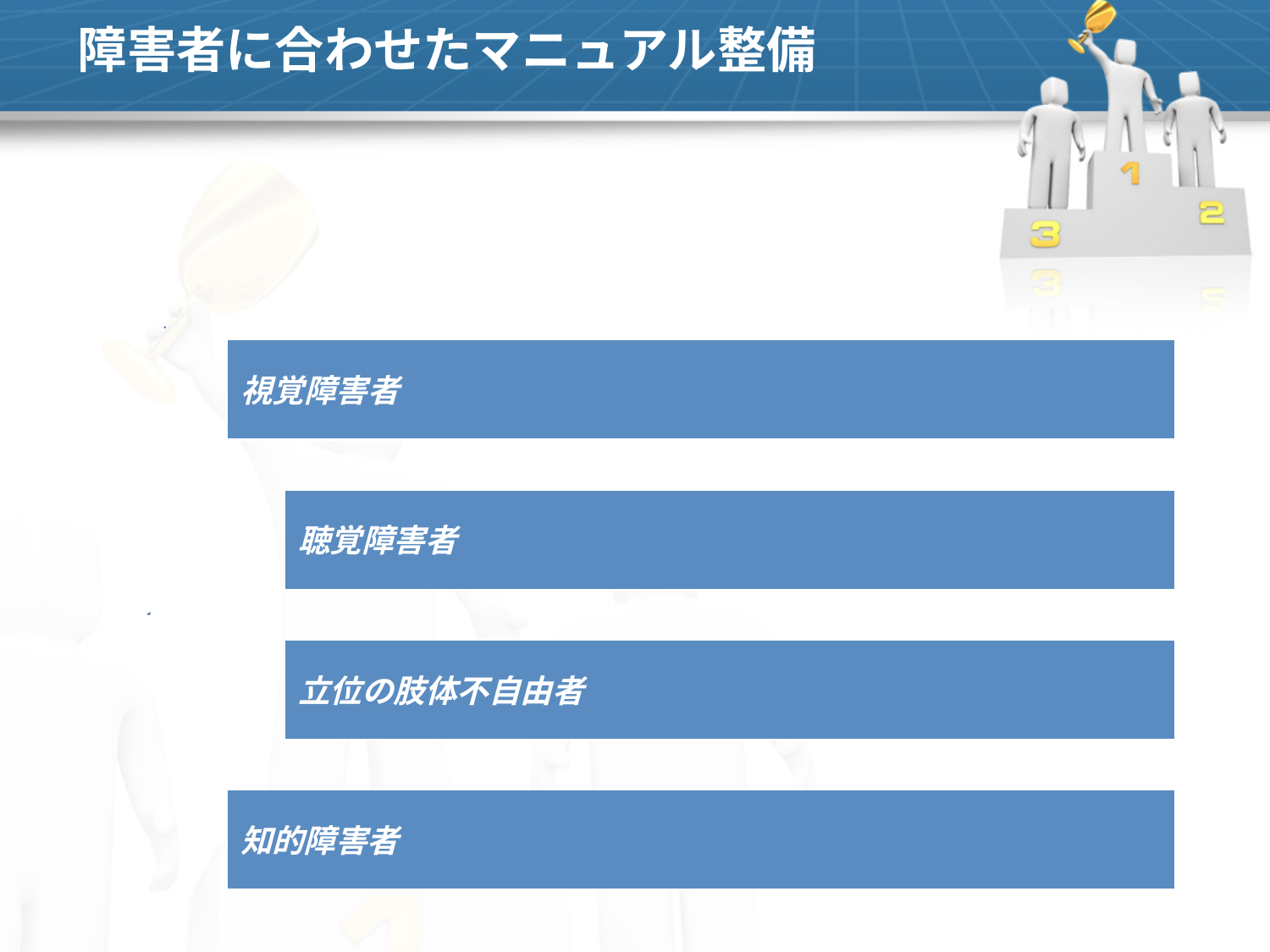

# 障害者に合わせたマニュアル整備

視覚障害者
聴覚障害者
立位の肢体不自由者
知的障害者